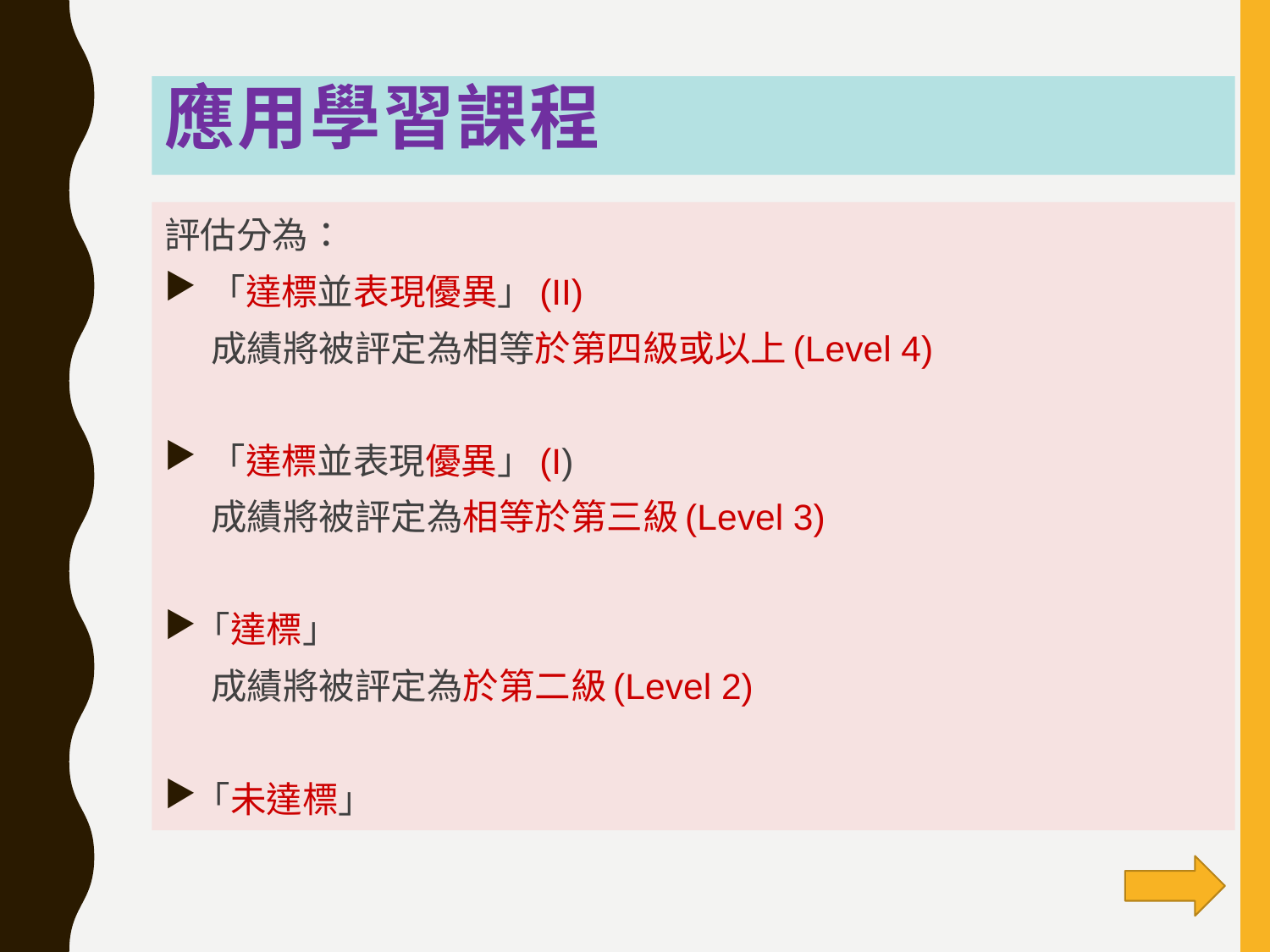

# 應用學習課程
評估分為：
「達標並表現優異」(II)
     成績將被評定為相等於第四級或以上(Level 4)

「達標並表現優異」(I)
     成績將被評定為相等於第三級(Level 3)

「達標」
     成績將被評定為於第二級(Level 2)

「未達標」